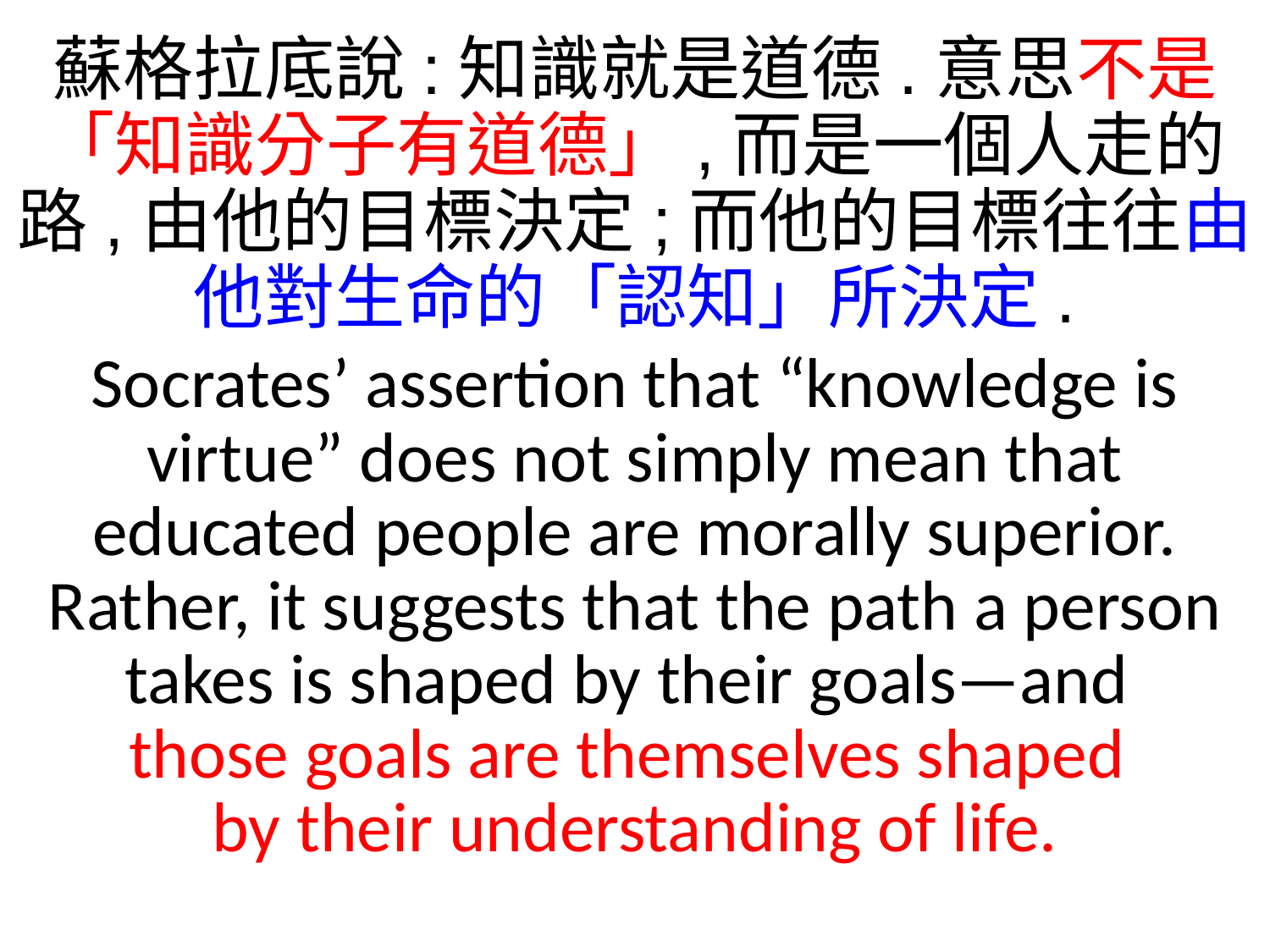

蘇格拉底說:知識就是道德.意思不是「知識分子有道德」,而是一個人走的路,由他的目標決定;而他的目標往往由他對生命的「認知」所決定.
Socrates’ assertion that “knowledge is virtue” does not simply mean that educated people are morally superior. Rather, it suggests that the path a person takes is shaped by their goals—and
those goals are themselves shaped
by their understanding of life.